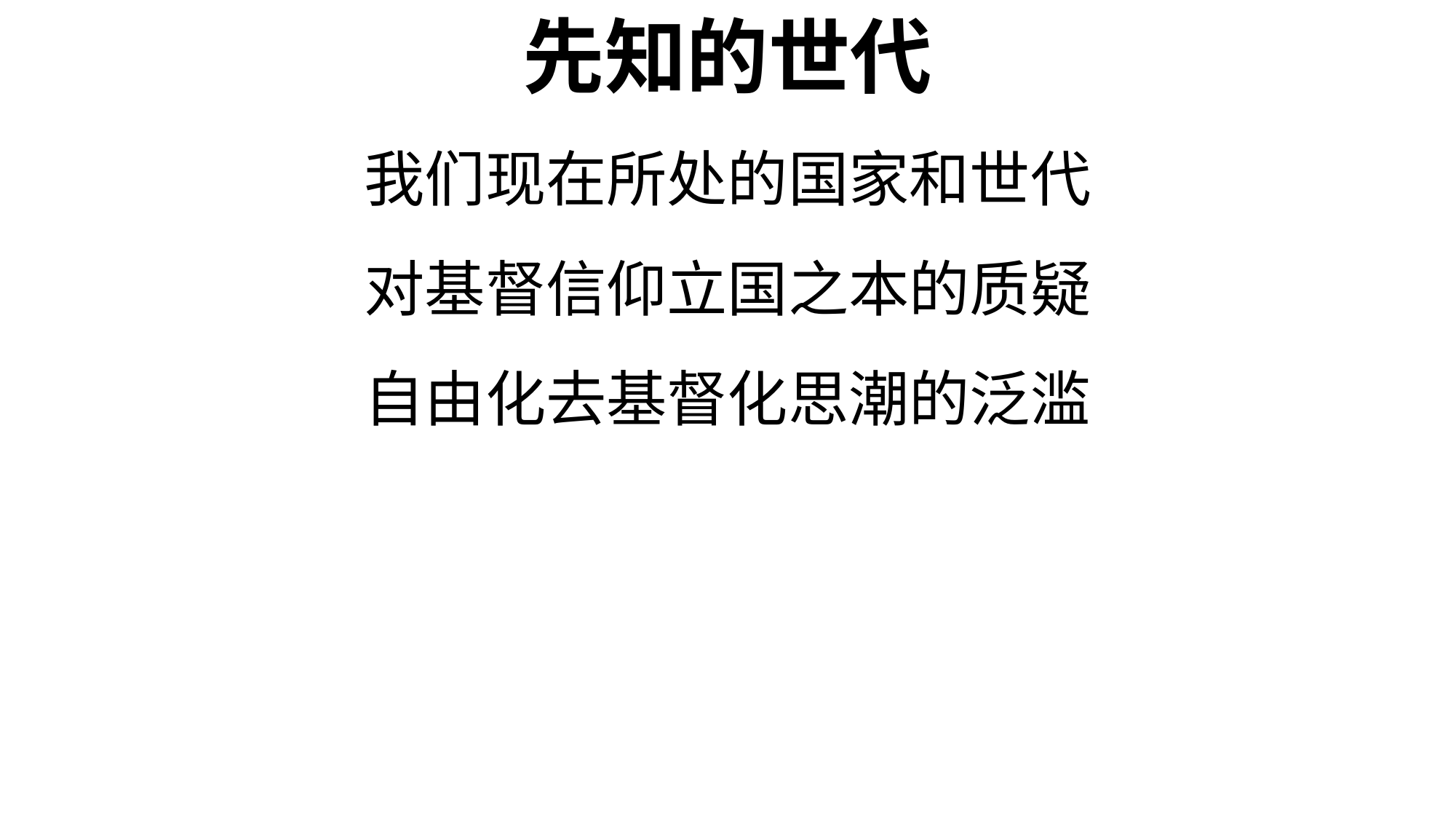

先知的世代
我们现在所处的国家和世代
对基督信仰立国之本的质疑
自由化去基督化思潮的泛滥